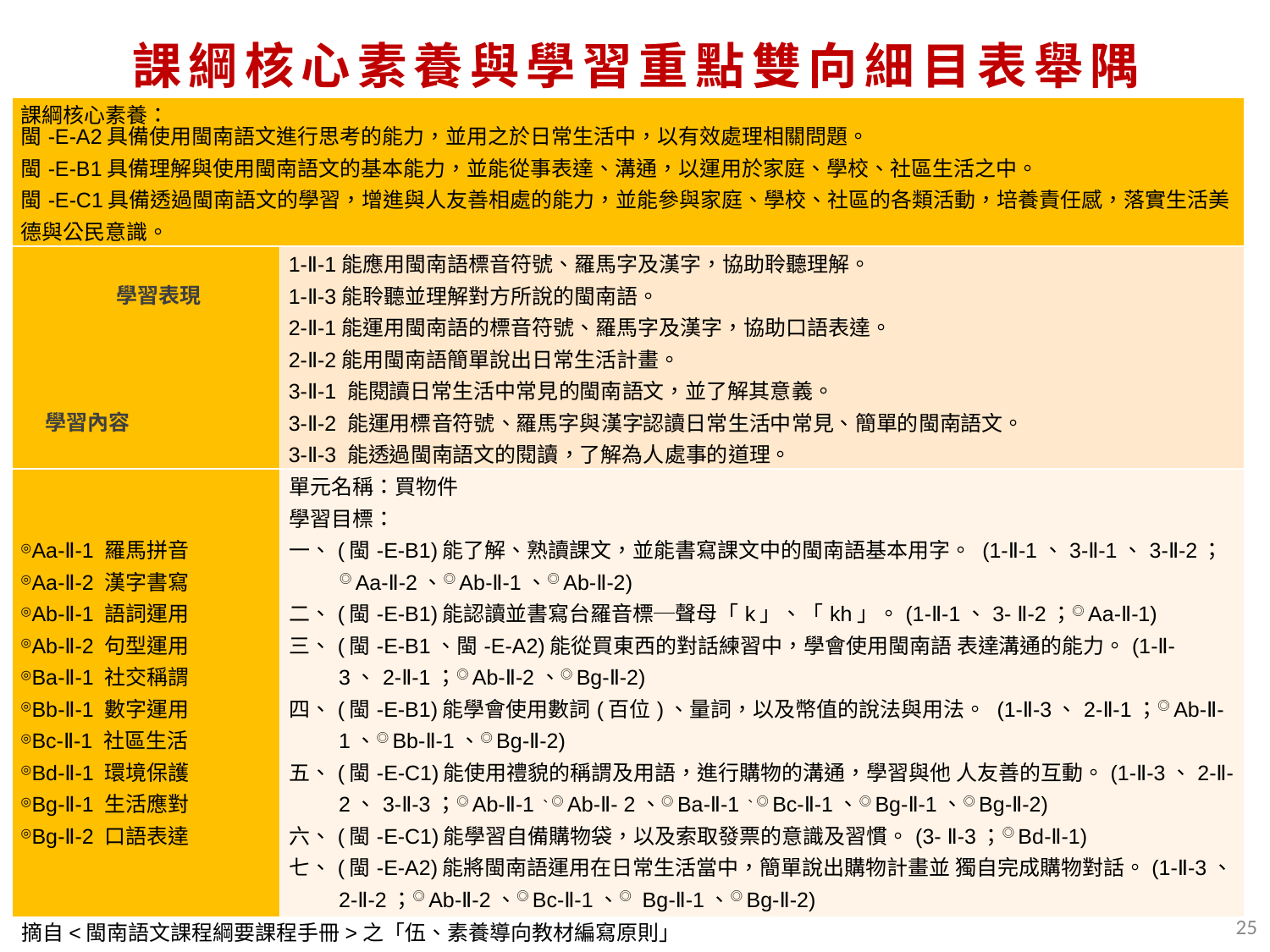

# 課綱核心素養與學習重點雙向細目表舉隅
| 課綱核心素養： 閩-E-A2具備使用閩南語文進行思考的能力，並用之於日常生活中，以有效處理相關問題。 閩-E-B1具備理解與使用閩南語文的基本能力，並能從事表達、溝通，以運用於家庭、學校、社區生活之中。 閩-E-C1具備透過閩南語文的學習，增進與人友善相處的能力，並能參與家庭、學校、社區的各類活動，培養責任感，落實生活美德與公民意識。 |  |
| --- | --- |
| 學習表現   學習內容 | 1-Ⅱ-1能應用閩南語標音符號、羅馬字及漢字，協助聆聽理解。 1-Ⅱ-3能聆聽並理解對方所說的閩南語。 2-Ⅱ-1能運用閩南語的標音符號、羅馬字及漢字，協助口語表達。 2-Ⅱ-2能用閩南語簡單說出日常生活計畫。 3-Ⅱ-1 能閱讀日常生活中常見的閩南語文，並了解其意義。 3-Ⅱ-2 能運用標音符號、羅馬字與漢字認讀日常生活中常見、簡單的閩南語文。 3-Ⅱ-3 能透過閩南語文的閱讀，了解為人處事的道理。 |
| ◎Aa-Ⅱ-1 羅馬拼音 ◎Aa-Ⅱ-2 漢字書寫 ◎Ab-Ⅱ-1 語詞運用 ◎Ab-Ⅱ-2 句型運用 ◎Ba-Ⅱ-1 社交稱謂 ◎Bb-Ⅱ-1 數字運用 ◎Bc-Ⅱ-1 社區生活 ◎Bd-Ⅱ-1 環境保護 ◎Bg-Ⅱ-1 生活應對 ◎Bg-Ⅱ-2 口語表達 | 單元名稱：買物件 學習目標： 一、(閩-E-B1)能了解、熟讀課文，並能書寫課文中的閩南語基本用字。 (1-Ⅱ-1、3-Ⅱ-1、3-Ⅱ-2；◎Aa-Ⅱ-2、◎Ab-Ⅱ-1、◎Ab-Ⅱ-2) 二、(閩-E-B1)能認讀並書寫台羅音標─聲母「k」、「kh」。(1-Ⅱ-1、3- Ⅱ-2；◎Aa-Ⅱ-1) 三、(閩-E-B1、閩-E-A2)能從買東西的對話練習中，學會使用閩南語 表達溝通的能力。(1-Ⅱ-3、2-Ⅱ-1；◎Ab-Ⅱ-2、◎Bg-Ⅱ-2) 四、(閩-E-B1)能學會使用數詞(百位)、量詞，以及幣值的說法與用法。 (1-Ⅱ-3、2-Ⅱ-1；◎Ab-Ⅱ-1、◎Bb-Ⅱ-1、◎Bg-Ⅱ-2) 五、(閩-E-C1)能使用禮貌的稱謂及用語，進行購物的溝通，學習與他 人友善的互動。(1-Ⅱ-3、2-Ⅱ-2、3-Ⅱ-3；◎Ab-Ⅱ-1、◎Ab-Ⅱ- 2、◎Ba-Ⅱ-1、◎Bc-Ⅱ-1、◎Bg-Ⅱ-1、◎Bg-Ⅱ-2) 六、(閩-E-C1)能學習自備購物袋，以及索取發票的意識及習慣。(3- Ⅱ-3；◎Bd-Ⅱ-1) 七、(閩-E-A2)能將閩南語運用在日常生活當中，簡單說出購物計畫並 獨自完成購物對話。(1-Ⅱ-3、2-Ⅱ-2；◎Ab-Ⅱ-2、◎Bc-Ⅱ-1、◎ Bg-Ⅱ-1、◎Bg-Ⅱ-2) |
25
摘自<閩南語文課程綱要課程手冊>之「伍、素養導向教材編寫原則」